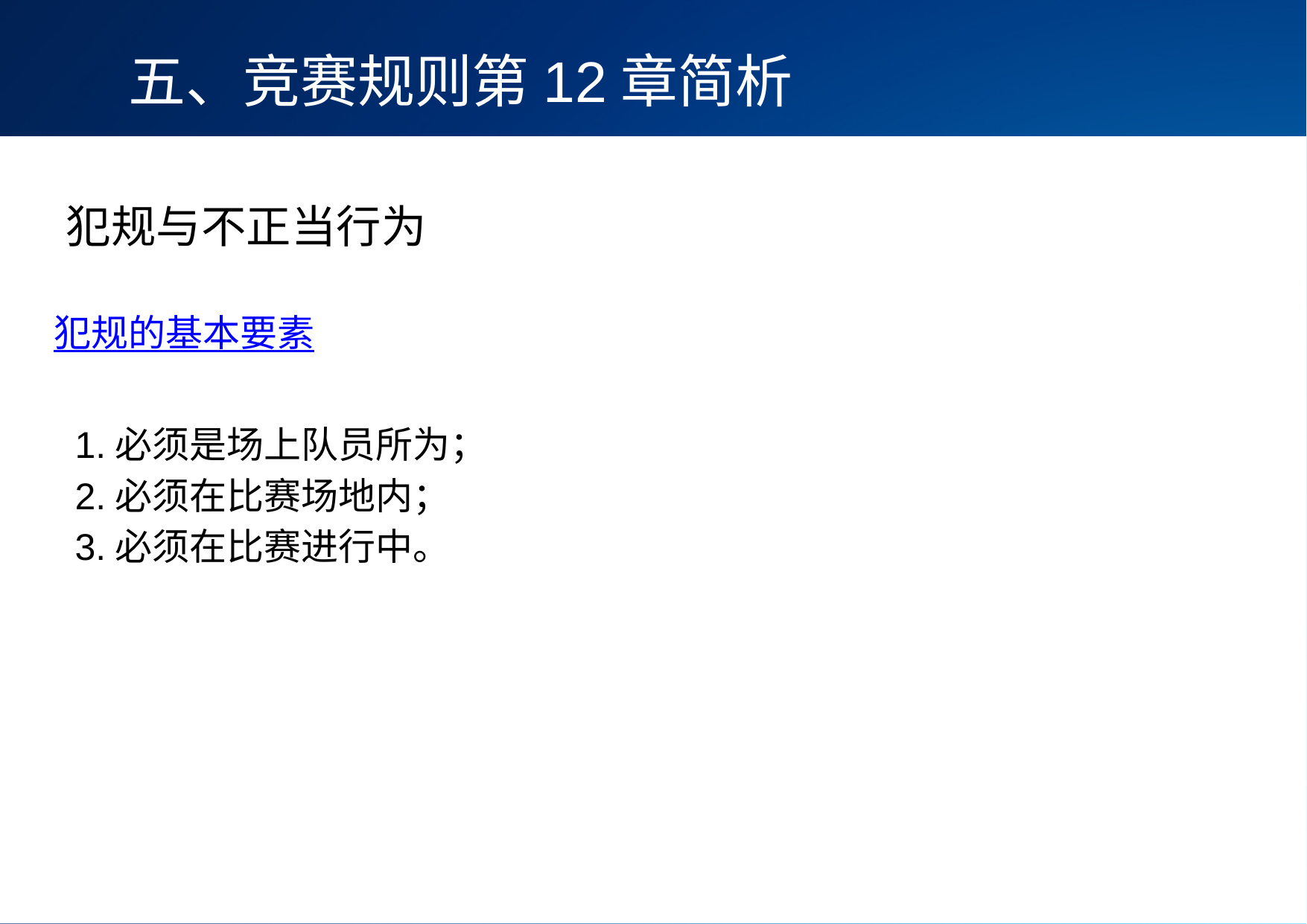

五、竞赛规则第12章简析
犯规与不正当行为
犯规的基本要素
1.必须是场上队员所为；
2.必须在比赛场地内；
3.必须在比赛进行中。